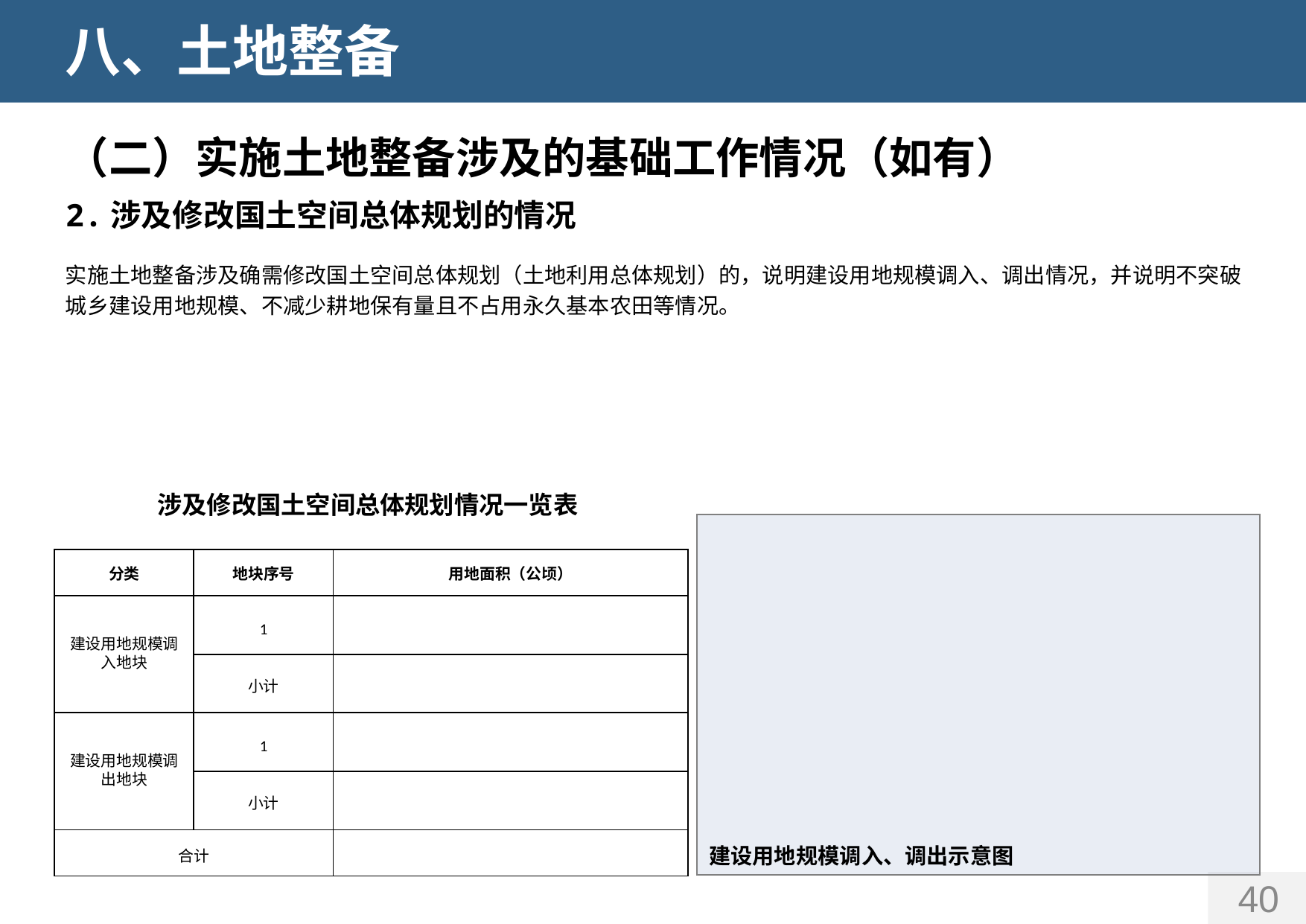

八、土地整备
（二）实施土地整备涉及的基础工作情况（如有）
2.涉及修改国土空间总体规划的情况
实施土地整备涉及确需修改国土空间总体规划（土地利用总体规划）的，说明建设用地规模调入、调出情况，并说明不突破城乡建设用地规模、不减少耕地保有量且不占用永久基本农田等情况。
涉及修改国土空间总体规划情况一览表

| 分类 | 地块序号 | 用地面积（公顷） |
| --- | --- | --- |
| 建设用地规模调入地块 | 1 |  |
|  | 小计 |  |
| 建设用地规模调出地块 | 1 |  |
|  | 小计 |  |
| 合计 |  |  |
建设用地规模调入、调出示意图
40